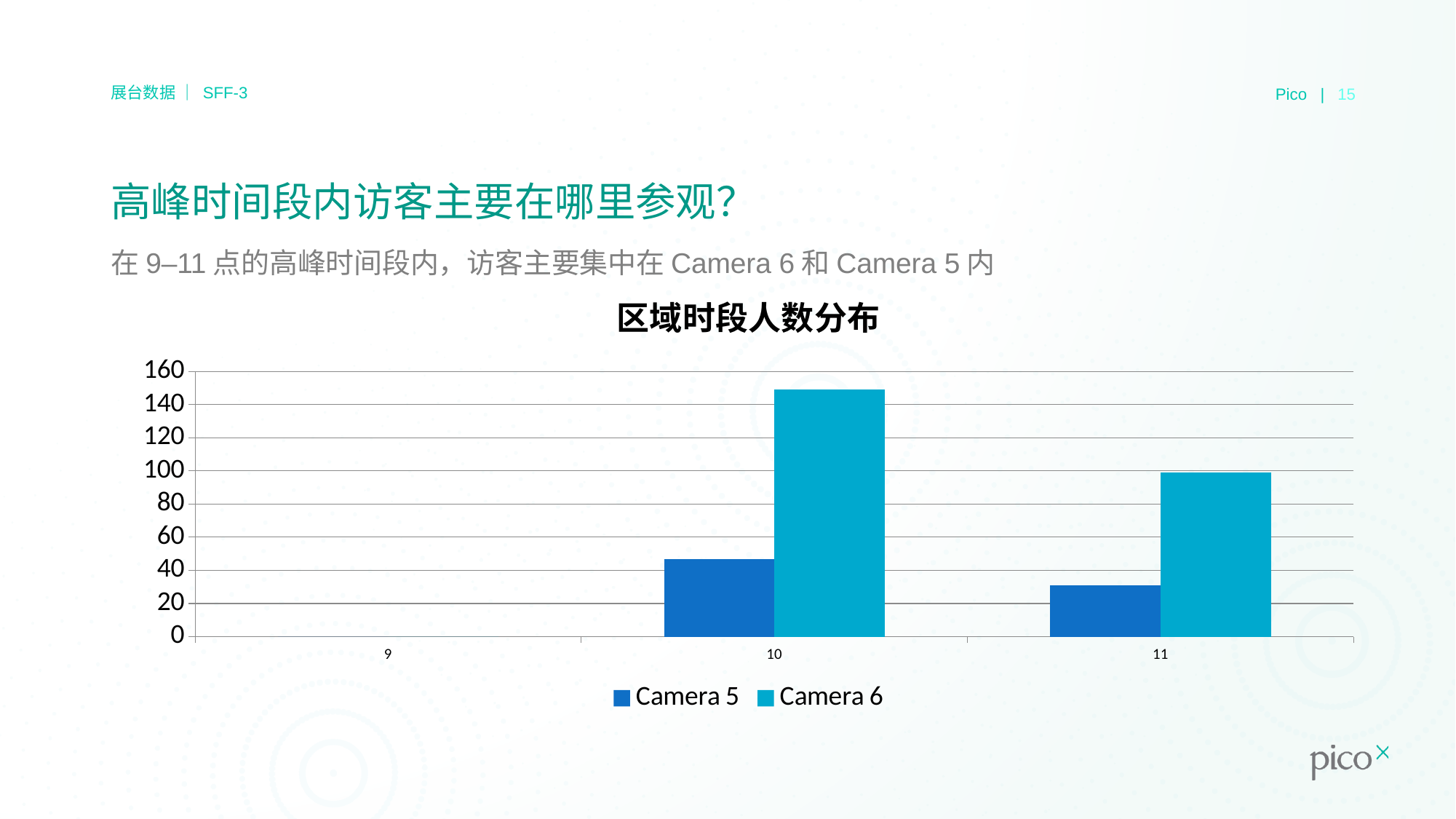

Pico   |
15
展台数据 ｜ SFF-3
# 高峰时间段内访客主要在哪里参观？
在9–11点的高峰时间段内，访客主要集中在Camera 6和Camera 5内

### Chart: 区域时段人数分布

| Category | Camera 5 | Camera 6 |
|---|---|---|
| 9 | 0.0 | 0.0 |
| 10 | 47.0 | 149.0 |
| 11 | 31.0 | 99.0 |